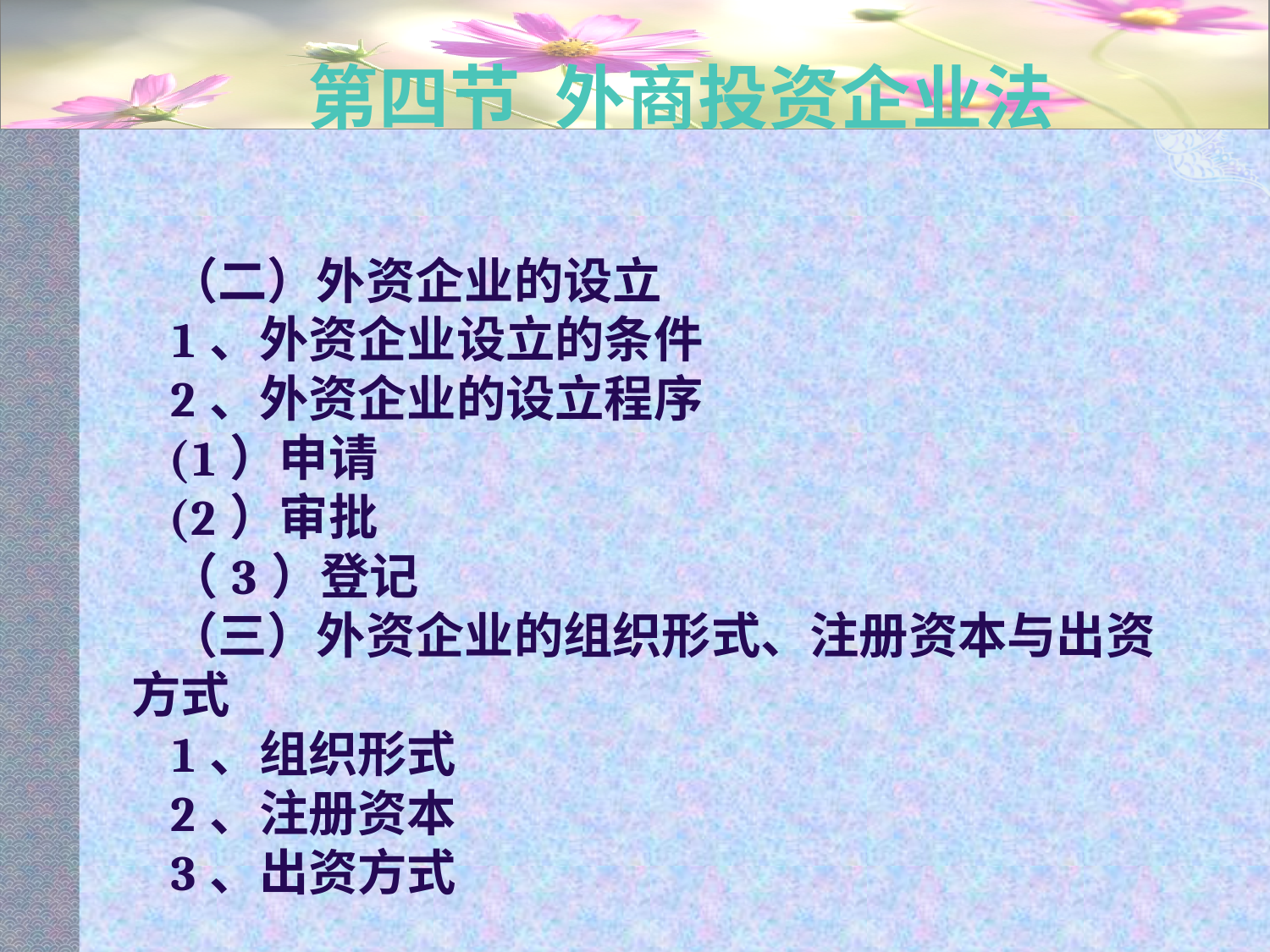

# 第四节  外商投资企业法
（二）外资企业的设立
1、外资企业设立的条件
2、外资企业的设立程序
(1）申请
(2）审批
（3）登记
（三）外资企业的组织形式、注册资本与出资方式
1、组织形式
2、注册资本
3、出资方式